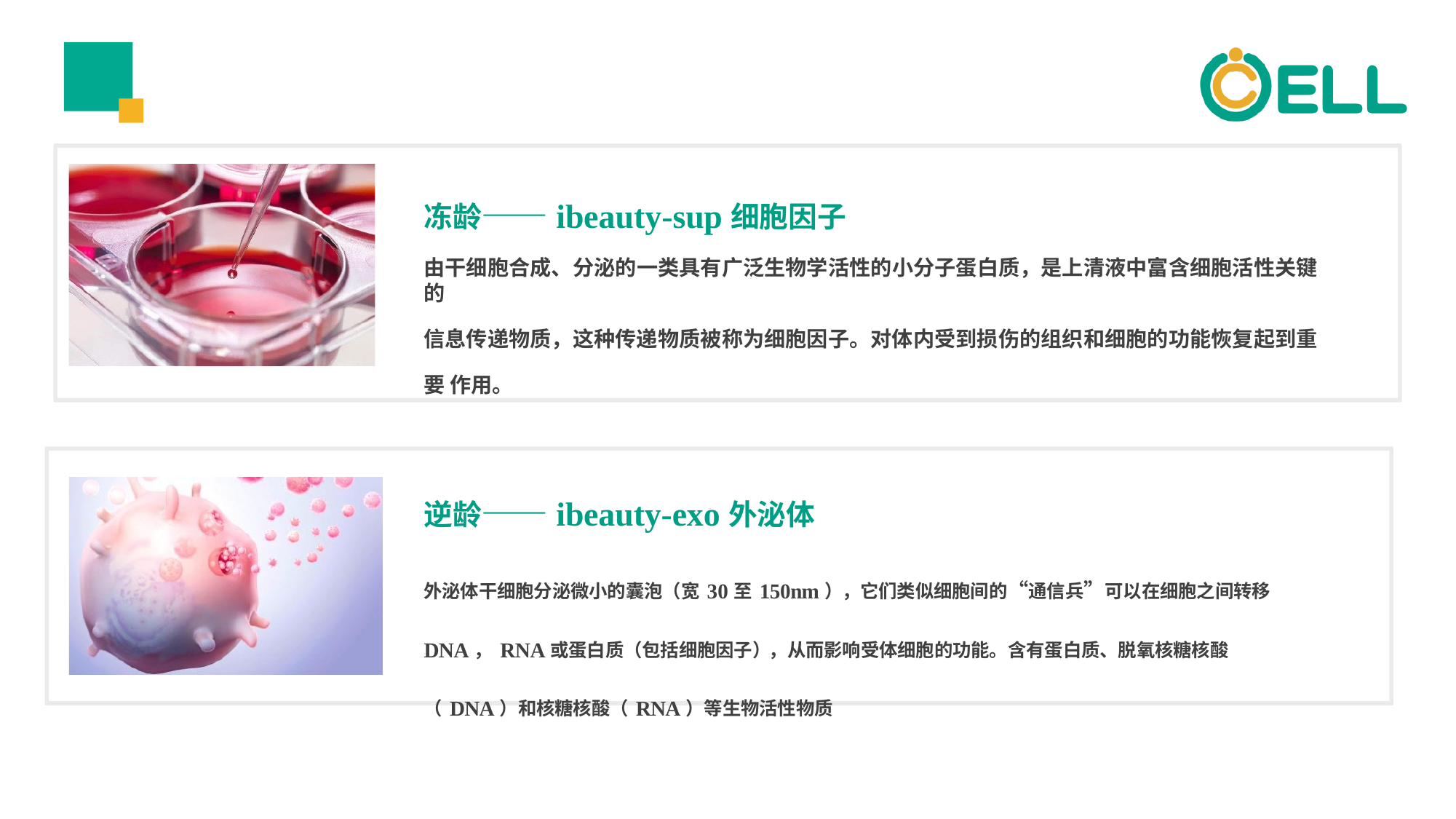

# 冻龄——ibeauty-sup细胞因⼦
由⼲细胞合成、分泌的⼀类具有⼴泛⽣物学活性的⼩分⼦蛋⽩质，是上清液中富含细胞活性关键的
信息传递物质，这种传递物质被称为细胞因⼦。对体内受到损伤的组织和细胞的功能恢复起到重要 作⽤。

逆龄——ibeauty-exo外泌体
外泌体⼲细胞分泌微⼩的囊泡（宽30⾄150nm），它们类似细胞间的“通信兵”可以在细胞之间转移
DNA，RNA或蛋⽩质（包括细胞因⼦），从⽽影响受体细胞的功能。含有蛋⽩质、脱氧核糖核酸
（DNA）和核糖核酸（RNA）等⽣物活性物质